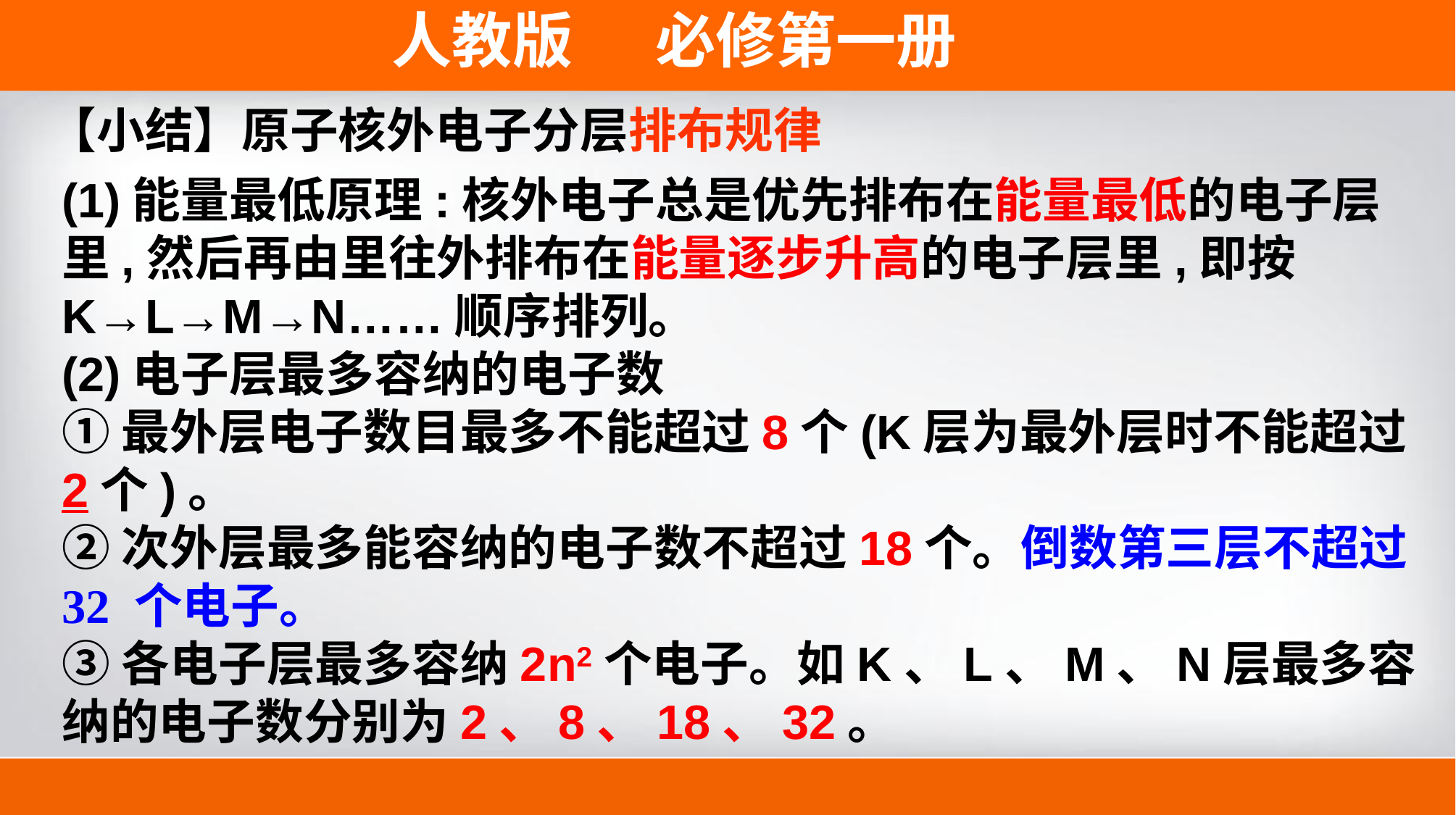

【小结】原子核外电子分层排布规律
(1)能量最低原理:核外电子总是优先排布在能量最低的电子层里,然后再由里往外排布在能量逐步升高的电子层里,即按K→L→M→N……顺序排列。
(2)电子层最多容纳的电子数
①最外层电子数目最多不能超过8个(K层为最外层时不能超过2个)。
②次外层最多能容纳的电子数不超过18个。倒数第三层不超过32 个电子。
③各电子层最多容纳2n2个电子。如K、L、M、N层最多容纳的电子数分别为2、8、18、32。